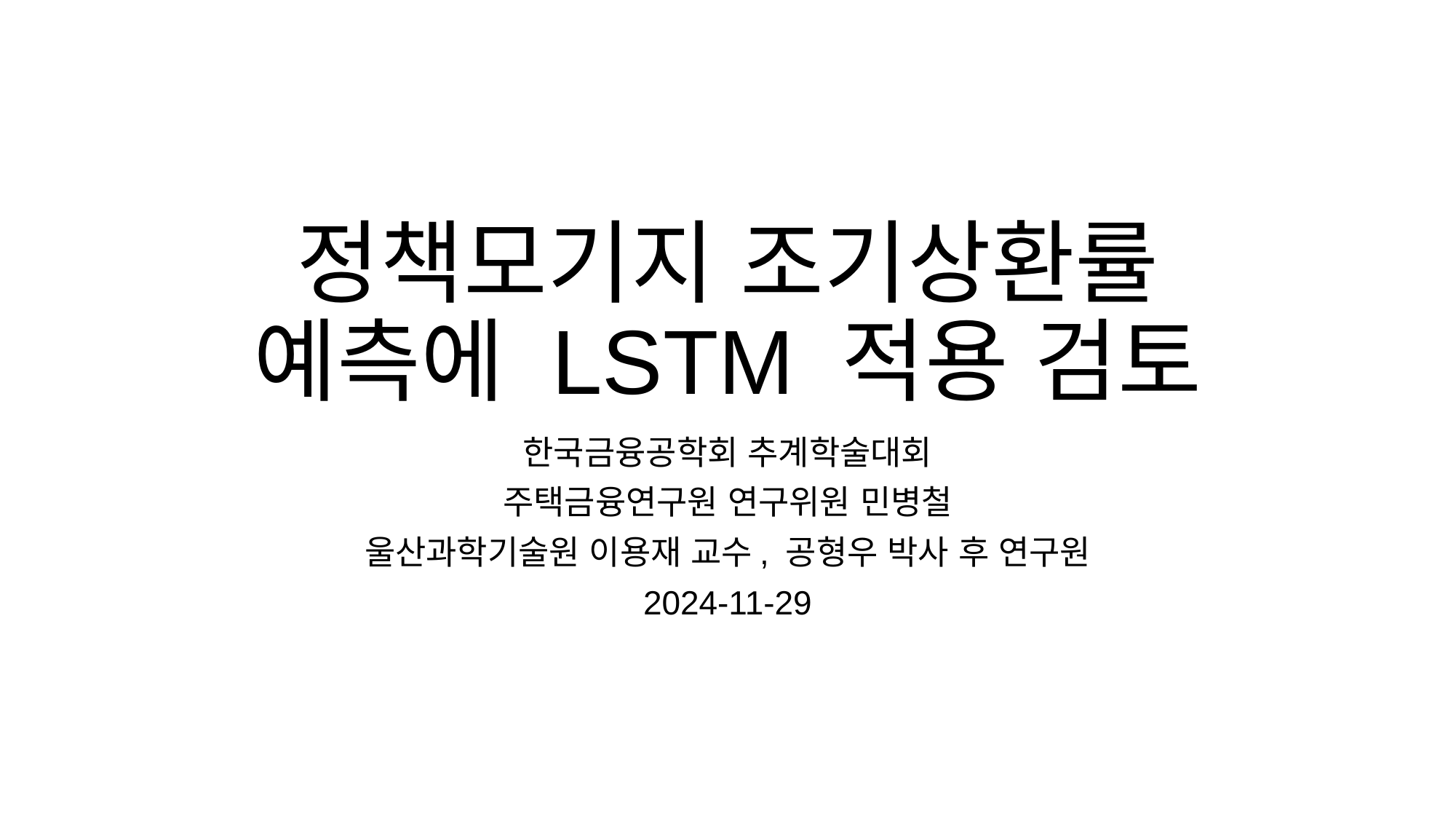

# 정책모기지 조기상환률 예측에 LSTM 적용 검토
한국금융공학회 추계학술대회
주택금융연구원 연구위원 민병철
울산과학기술원 이용재 교수, 공형우 박사 후 연구원
2024-11-29